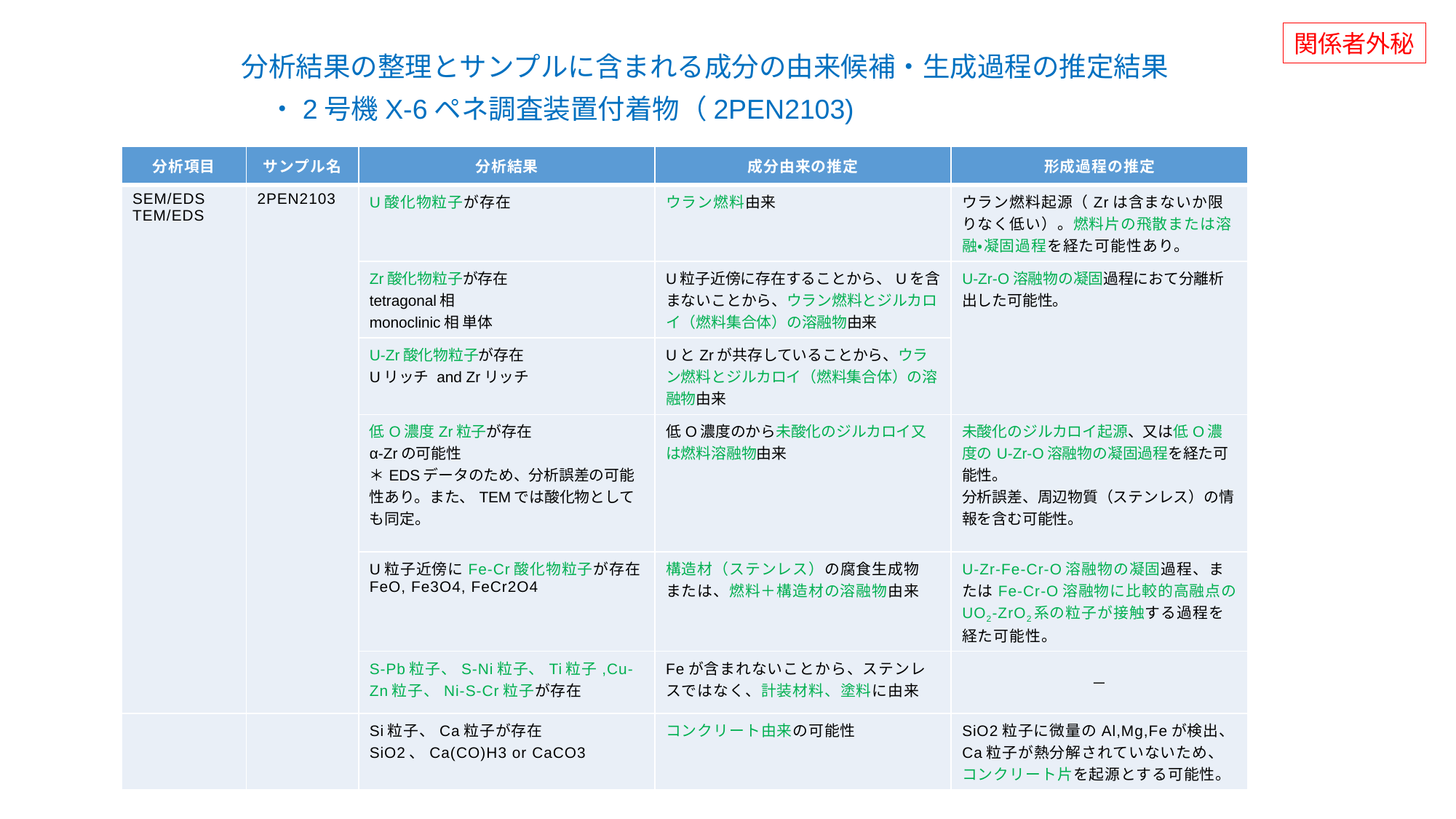

関係者外秘
分析結果の整理とサンプルに含まれる成分の由来候補・生成過程の推定結果
　・2号機X-6ペネ調査装置付着物（2PEN2103)

| 分析項目 | サンプル名 | 分析結果 | 成分由来の推定 | 形成過程の推定 |
| --- | --- | --- | --- | --- |
| SEM/EDS TEM/EDS | 2PEN2103 | U酸化物粒子が存在 | ウラン燃料由来 | ウラン燃料起源（Zrは含まないか限りなく低い）。燃料片の飛散または溶融・凝固過程を経た可能性あり。 |
|  |  | Zr酸化物粒子が存在 tetragonal相 monoclinic相 単体 | U粒子近傍に存在することから、Uを含まないことから、ウラン燃料とジルカロイ（燃料集合体）の溶融物由来 | U-Zr-O溶融物の凝固過程におて分離析出した可能性。 |
|  |  | U-Zr酸化物粒子が存在 Uリッチ and Zrリッチ | UとZrが共存していることから、ウラン燃料とジルカロイ（燃料集合体）の溶融物由来 | 凝固過程で相分離 |
|  |  | 低O濃度Zr粒子が存在 α-Zrの可能性 ＊EDSデータのため、分析誤差の可能性あり。また、TEMでは酸化物としても同定。 | 低O濃度のから未酸化のジルカロイ又は燃料溶融物由来 | 未酸化のジルカロイ起源、又は低O濃度のU-Zr-O溶融物の凝固過程を経た可能性。 分析誤差、周辺物質（ステンレス）の情報を含む可能性。 |
|  |  | U粒子近傍にFe-Cr酸化物粒子が存在 FeO, Fe3O4, FeCr2O4 | 構造材（ステンレス）の腐食生成物 または、燃料＋構造材の溶融物由来 | U-Zr-Fe-Cr-O溶融物の凝固過程、またはFe-Cr-O溶融物に比較的高融点のUO2-ZrO2系の粒子が接触する過程を経た可能性。 |
|  |  | S-Pb粒子、S-Ni粒子、Ti粒子,Cu-Zn粒子、Ni-S-Cr粒子が存在 | Feが含まれないことから、ステンレスではなく、計装材料、塗料に由来 | － |
|  |  | Si粒子、Ca粒子が存在 SiO2、Ca(CO)H3 or CaCO3 | コンクリート由来の可能性 | SiO2粒子に微量のAl,Mg,Feが検出、Ca粒子が熱分解されていないため、コンクリート片を起源とする可能性。 |